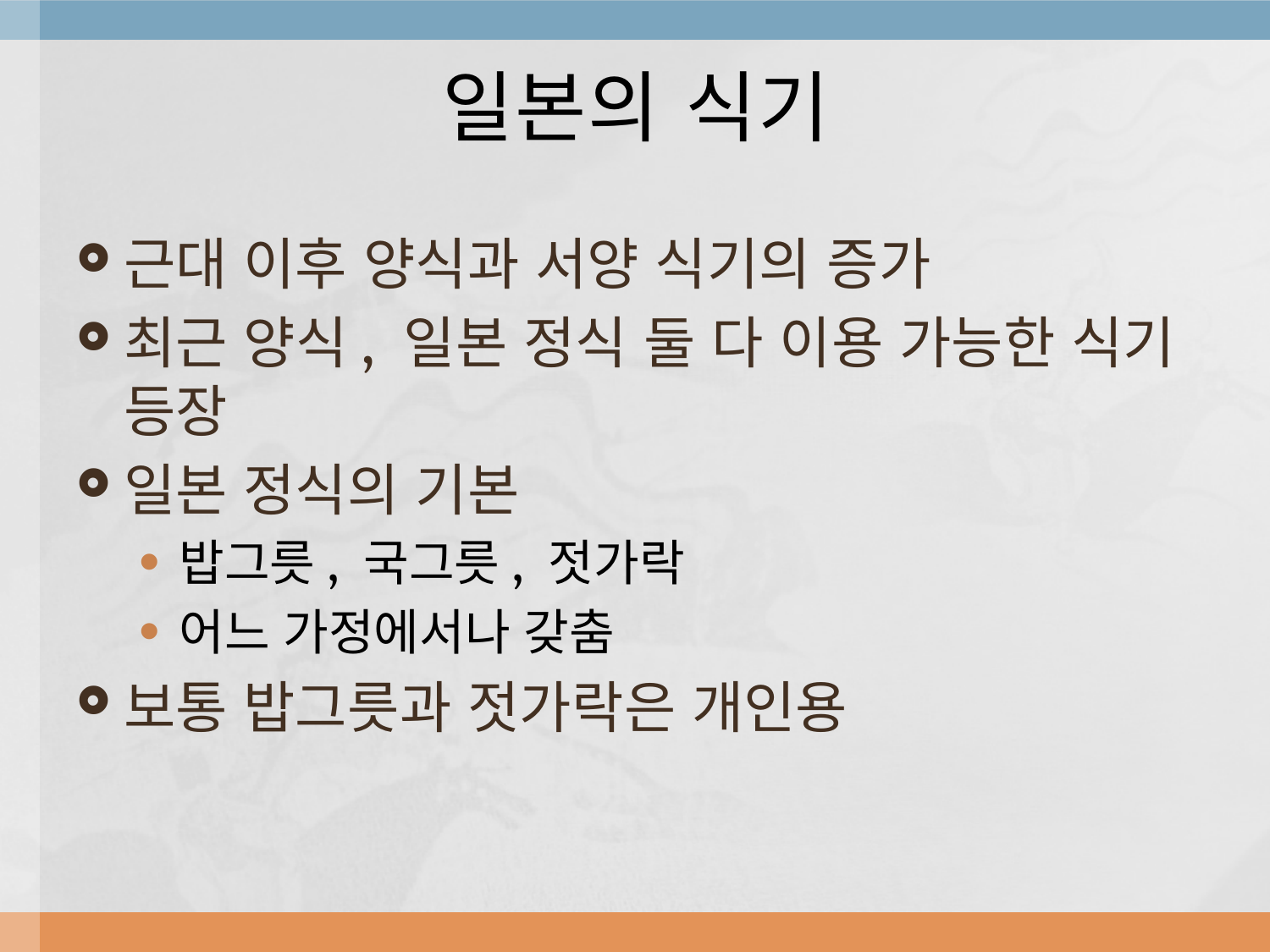

# 일본의 식기
근대 이후 양식과 서양 식기의 증가
최근 양식, 일본 정식 둘 다 이용 가능한 식기 등장
일본 정식의 기본
밥그릇, 국그릇, 젓가락
어느 가정에서나 갖춤
보통 밥그릇과 젓가락은 개인용